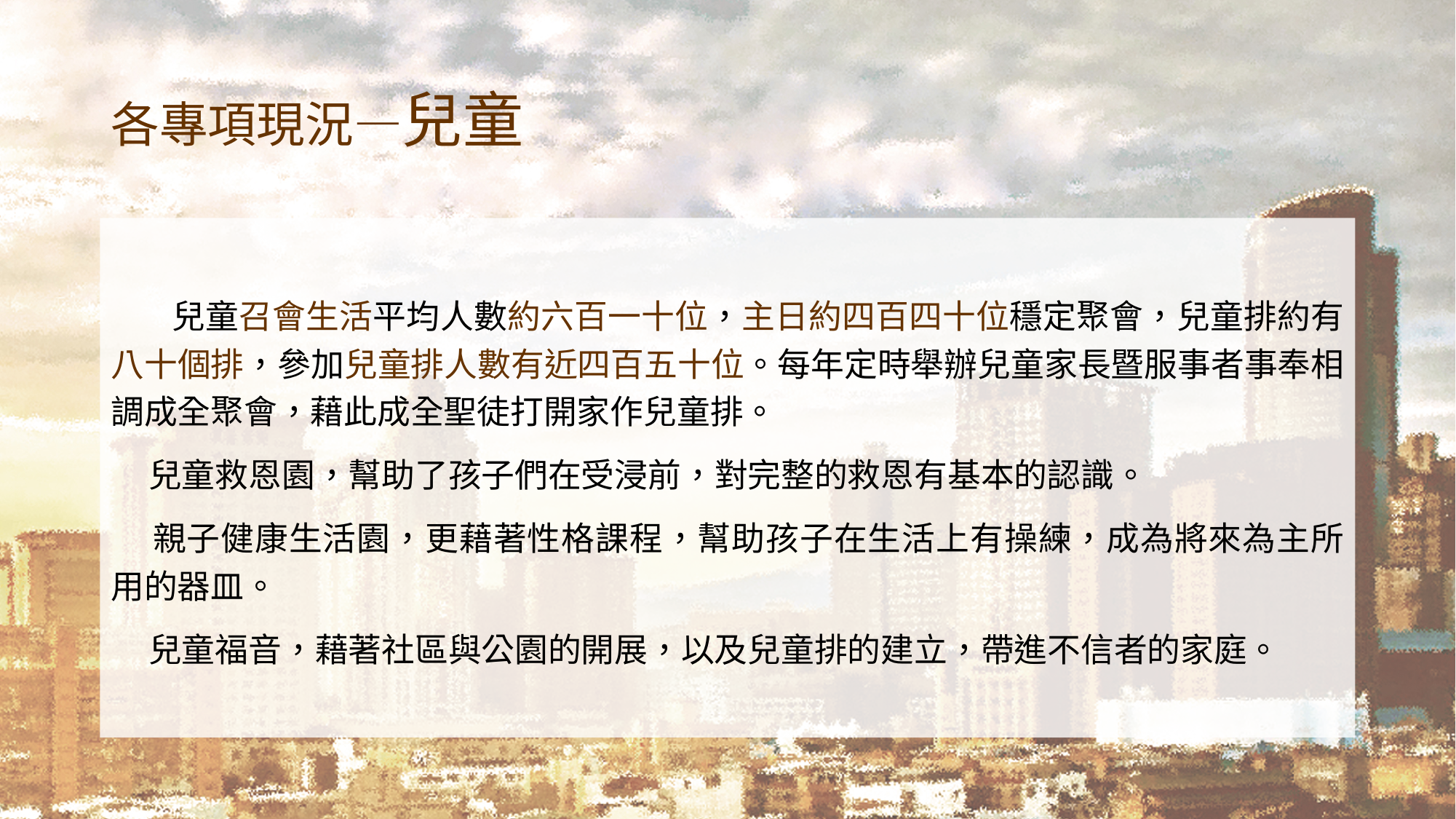

# 各專項現況—兒童
　　兒童召會生活平均人數約六百一十位，主日約四百四十位穩定聚會，兒童排約有八十個排，參加兒童排人數有近四百五十位。每年定時舉辦兒童家長暨服事者事奉相調成全聚會，藉此成全聖徒打開家作兒童排。
    兒童救恩園，幫助了孩子們在受浸前，對完整的救恩有基本的認識。
    親子健康生活園，更藉著性格課程，幫助孩子在生活上有操練，成為將來為主所用的器皿。
    兒童福音，藉著社區與公園的開展，以及兒童排的建立，帶進不信者的家庭。